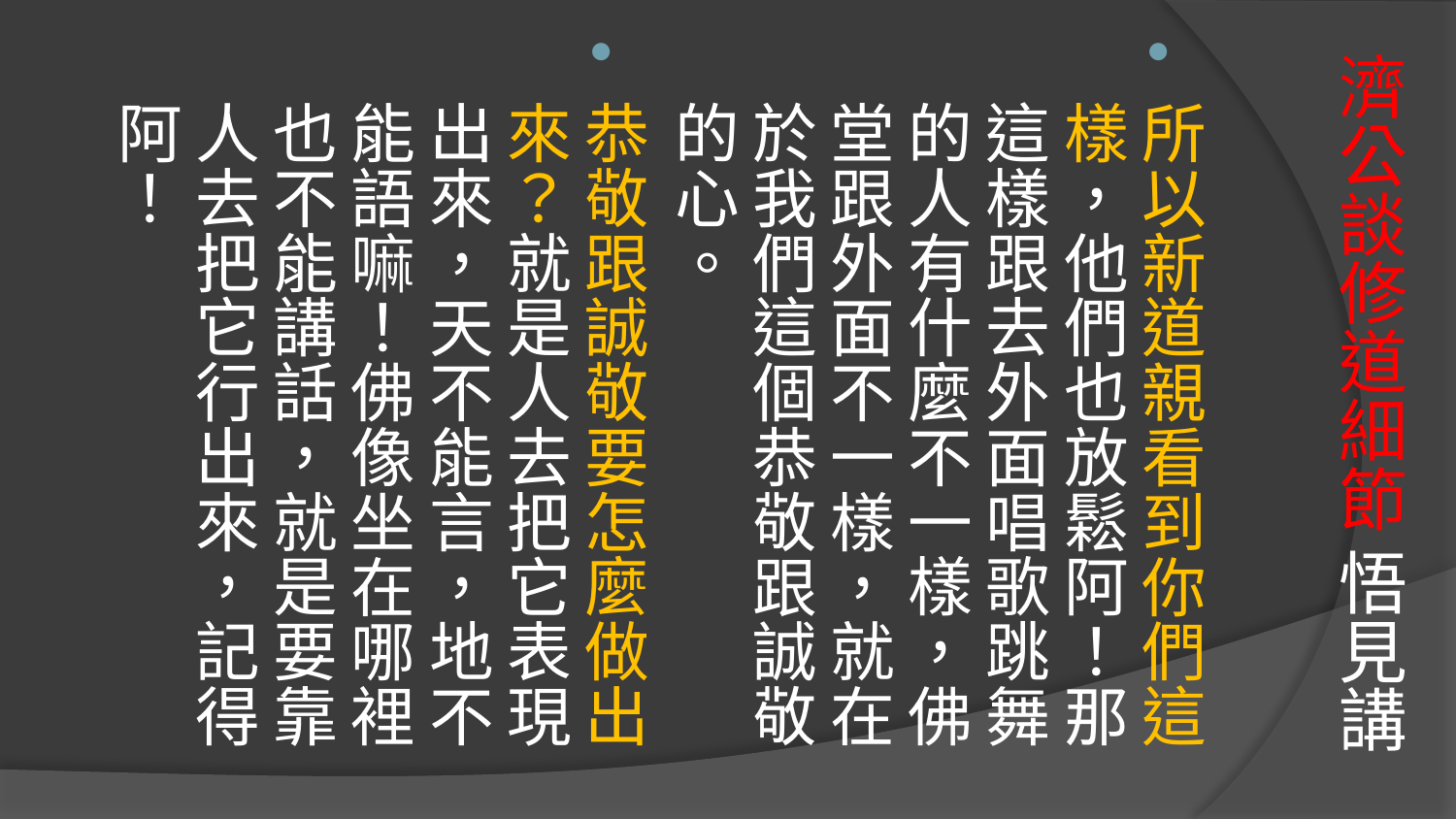

所以新道親看到你們這樣，他們也放鬆阿！那這樣跟去外面唱歌跳舞的人有什麼不一樣，佛堂跟外面不一樣，就在於我們這個恭敬跟誠敬的心。
恭敬跟誠敬要怎麼做出來？就是人去把它表現出來，天不能言，地不能語嘛！佛像坐在哪裡也不能講話，就是要靠人去把它行出來，記得阿！

# 濟公談修道細節 悟見講